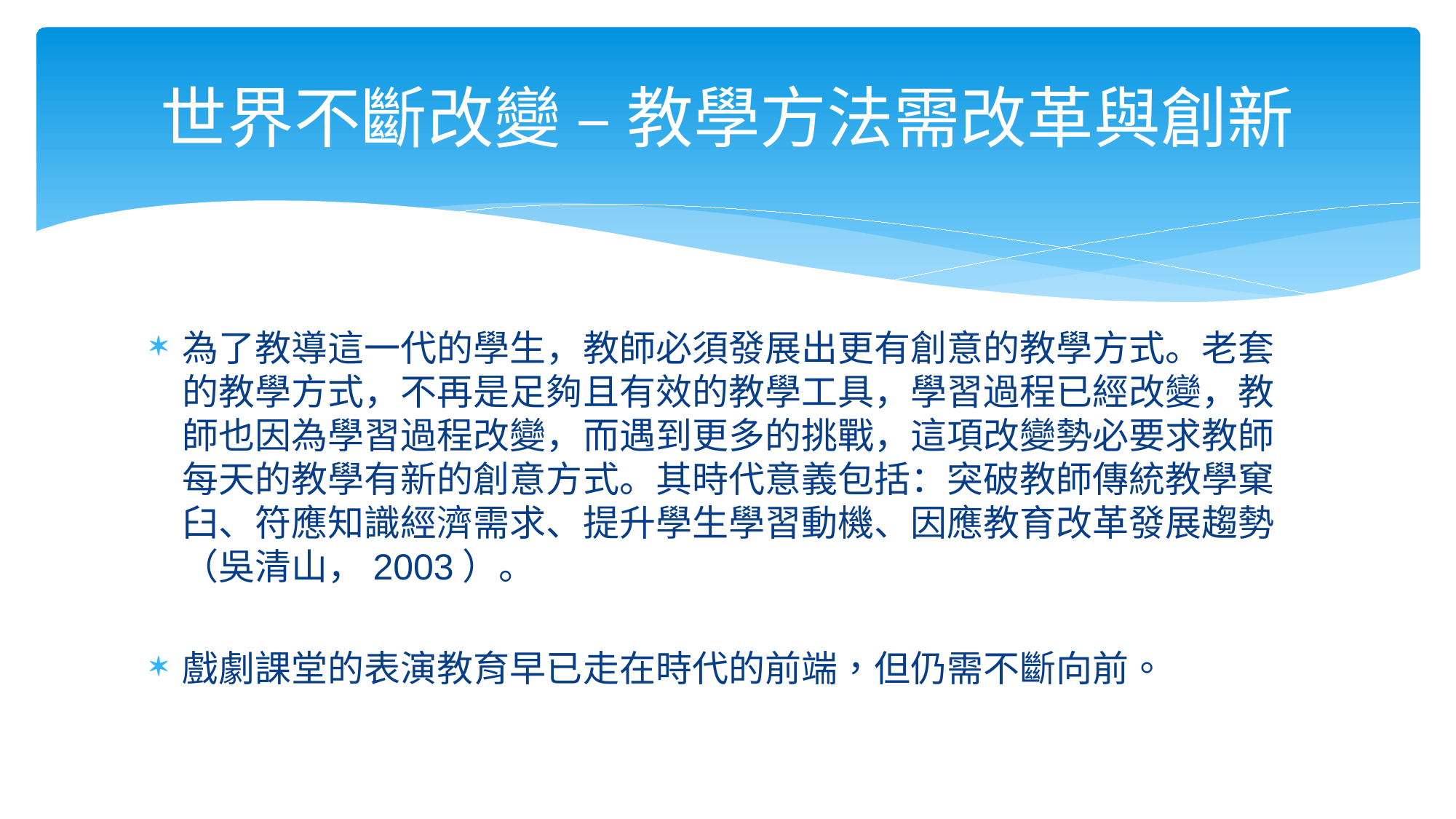

# 世界不斷改變 – 教學方法需改革與創新
為了教導這一代的學生，教師必須發展出更有創意的教學方式。老套的教學方式，不再是足夠且有效的教學工具，學習過程已經改變，教師也因為學習過程改變，而遇到更多的挑戰，這項改變勢必要求教師每天的教學有新的創意方式。其時代意義包括：突破教師傳統教學窠臼、符應知識經濟需求、提升學生學習動機、因應教育改革發展趨勢（吳清山，2003）。

戲劇課堂的表演教育早已走在時代的前端，但仍需不斷向前。